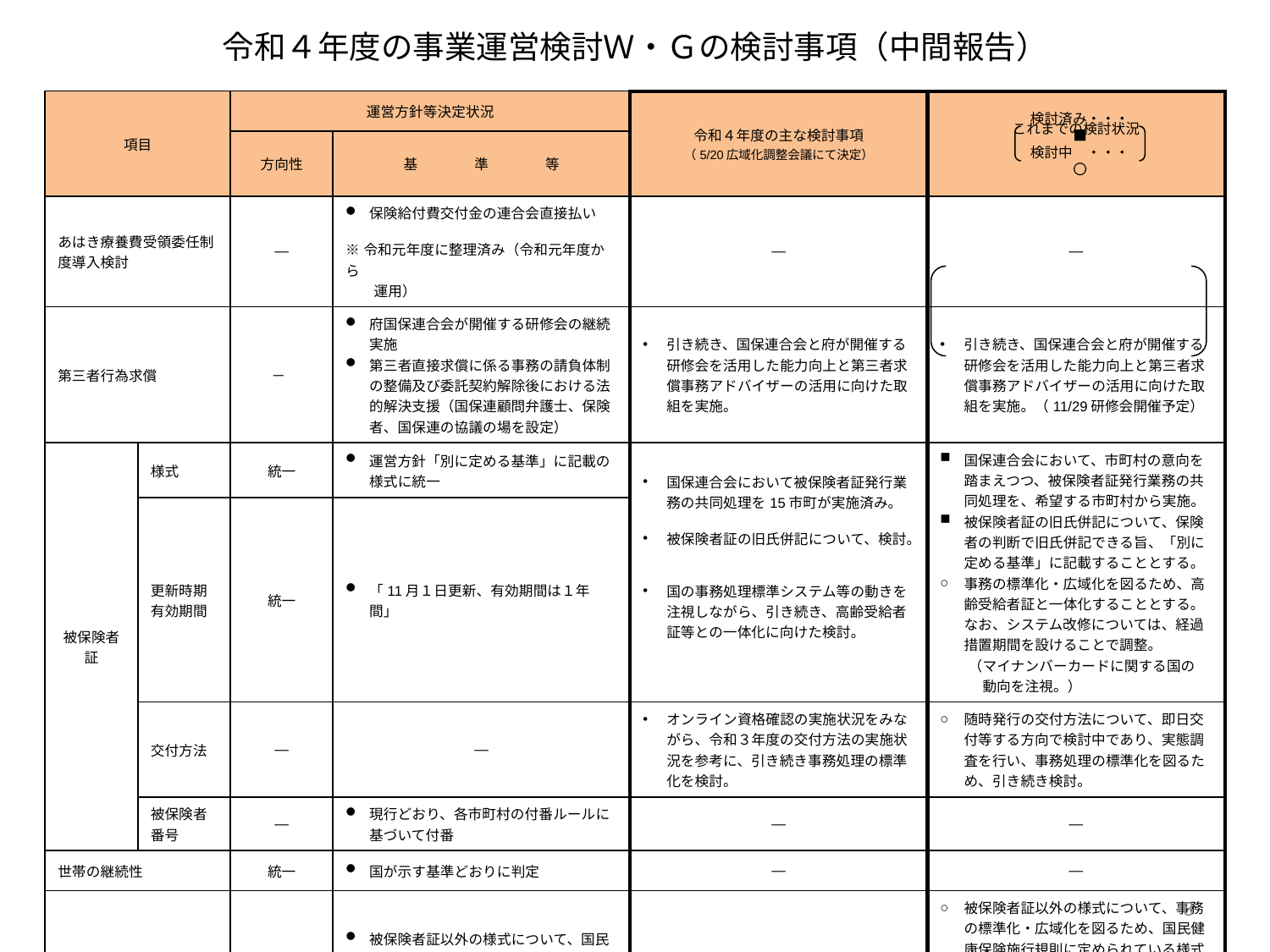

# 令和４年度の事業運営検討Ｗ・Ｇの検討事項（中間報告）
| 項目 |  | 運営方針等決定状況 |  | 令和４年度の主な検討事項 （5/20広域化調整会議にて決定） | これまでの検討状況 |
| --- | --- | --- | --- | --- | --- |
|  |  | 方向性 | 基　　　　準　　　　等 |  |  |
| あはき療養費受領委任制度導入検討 |  | ― | 保険給付費交付金の連合会直接払い ※令和元年度に整理済み（令和元年度から 　　運用） | ― | ― |
| 第三者行為求償 |  | － | 府国保連合会が開催する研修会の継続実施 第三者直接求償に係る事務の請負体制の整備及び委託契約解除後における法的解決支援（国保連顧問弁護士、保険者、国保連の協議の場を設定） | 引き続き、国保連合会と府が開催する研修会を活用した能力向上と第三者求償事務アドバイザーの活用に向けた取組を実施。 | 引き続き、国保連合会と府が開催する研修会を活用した能力向上と第三者求償事務アドバイザーの活用に向けた取組を実施。（11/29研修会開催予定） |
| 被保険者証 | 様式 | 統一 | 運営方針「別に定める基準」に記載の様式に統一 | 国保連合会において被保険者証発行業務の共同処理を15市町が実施済み。 被保険者証の旧氏併記について、検討。 国の事務処理標準システム等の動きを注視しながら、引き続き、高齢受給者証等との一体化に向けた検討。 | 国保連合会において、市町村の意向を踏まえつつ、被保険者証発行業務の共同処理を、希望する市町村から実施。 被保険者証の旧氏併記について、保険者の判断で旧氏併記できる旨、「別に定める基準」に記載することとする。 事務の標準化・広域化を図るため、高齢受給者証と一体化することとする。なお、システム改修については、経過措置期間を設けることで調整。 　　（マイナンバーカードに関する国の 　　　動向を注視。） |
|  | 更新時期 有効期間 | 統一 | 「11月１日更新、有効期間は１年間」 |  |  |
|  | 交付方法 | ― | ― | オンライン資格確認の実施状況をみながら、令和３年度の交付方法の実施状況を参考に、引き続き事務処理の標準化を検討。 | 随時発行の交付方法について、即日交付等する方向で検討中であり、実態調査を行い、事務処理の標準化を図るため、引き続き検討。 |
|  | 被保険者番号 | ― | 現行どおり、各市町村の付番ルールに基づいて付番 | ― | ― |
| 世帯の継続性 |  | 統一 | 国が示す基準どおりに判定 | ― | ― |
| その他の証 |  | ― | 被保険者証以外の様式について、国民健康保険施行規則に定められている様式を府内共通様式とし、各市町村において、システム改修のタイミングで統一 | 引き続き、各市町村の機器更新の時期を踏まえながら、　証の様式統一に向けた検討。 | 被保険者証以外の様式について、事務の標準化・広域化を図るため、国民健康保険施行規則に定められている様式を府内共通様式とする。なお、システム改修については、経過措置期間を設けることで調整。 　　（マイナンバーカードに関する国の 　　　動向を注視。） |
検討済み・・・■
検討中　・・・〇

3